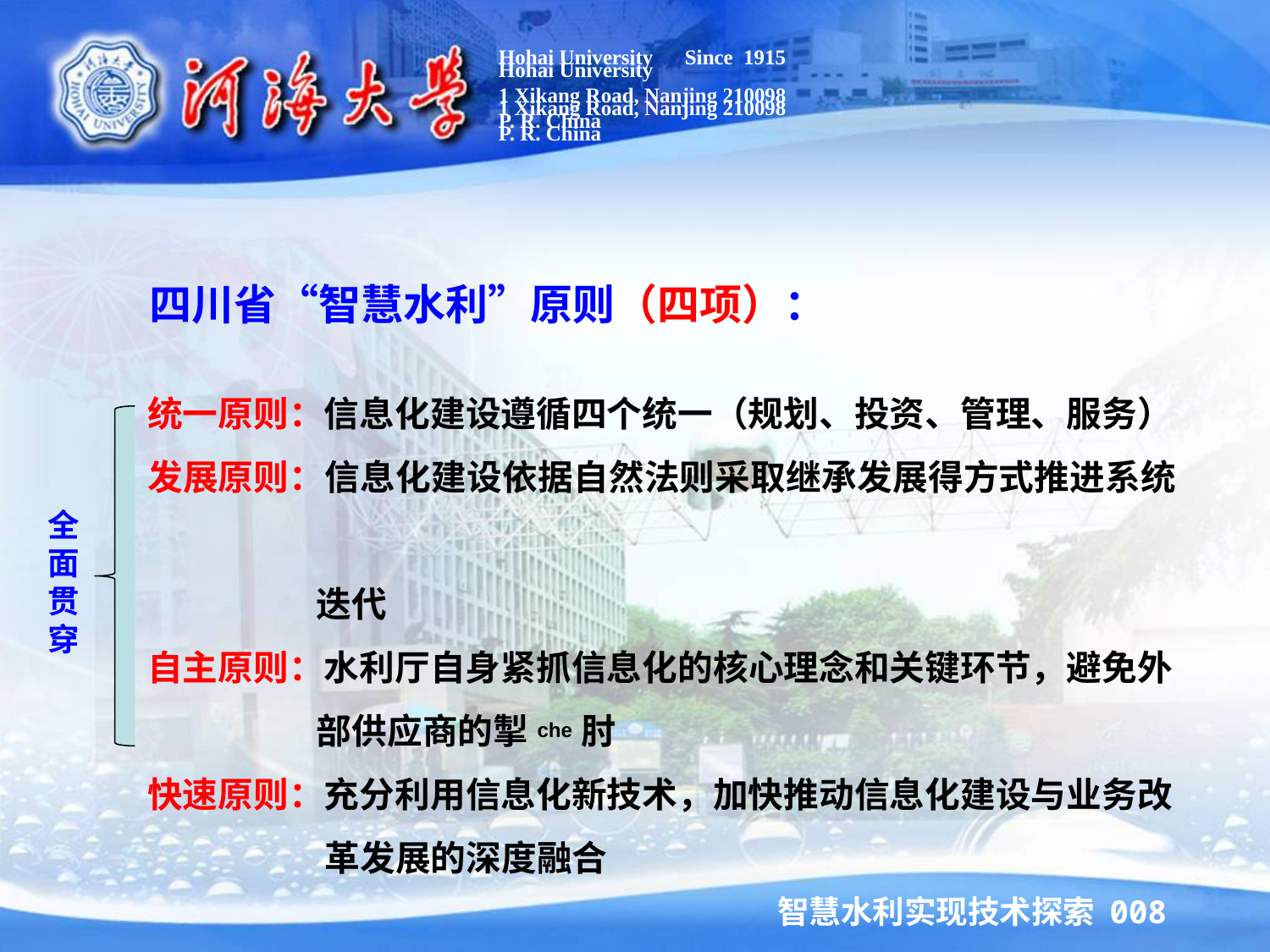

Hohai University      Since  1915
1 Xikang Road, Nanjing 210098
P. R. China
Hohai University
1 Xikang Road, Nanjing 210098
P. R. China
四川省“智慧水利”原则（四项）：
统一原则：信息化建设遵循四个统一（规划、投资、管理、服务）
发展原则：信息化建设依据自然法则采取继承发展得方式推进系统
                    迭代
自主原则：水利厅自身紧抓信息化的核心理念和关键环节，避免外
                    部供应商的掣che肘
快速原则：充分利用信息化新技术，加快推动信息化建设与业务改
                     革发展的深度融合

全
面
贯
穿
智慧水利实现技术探索 008